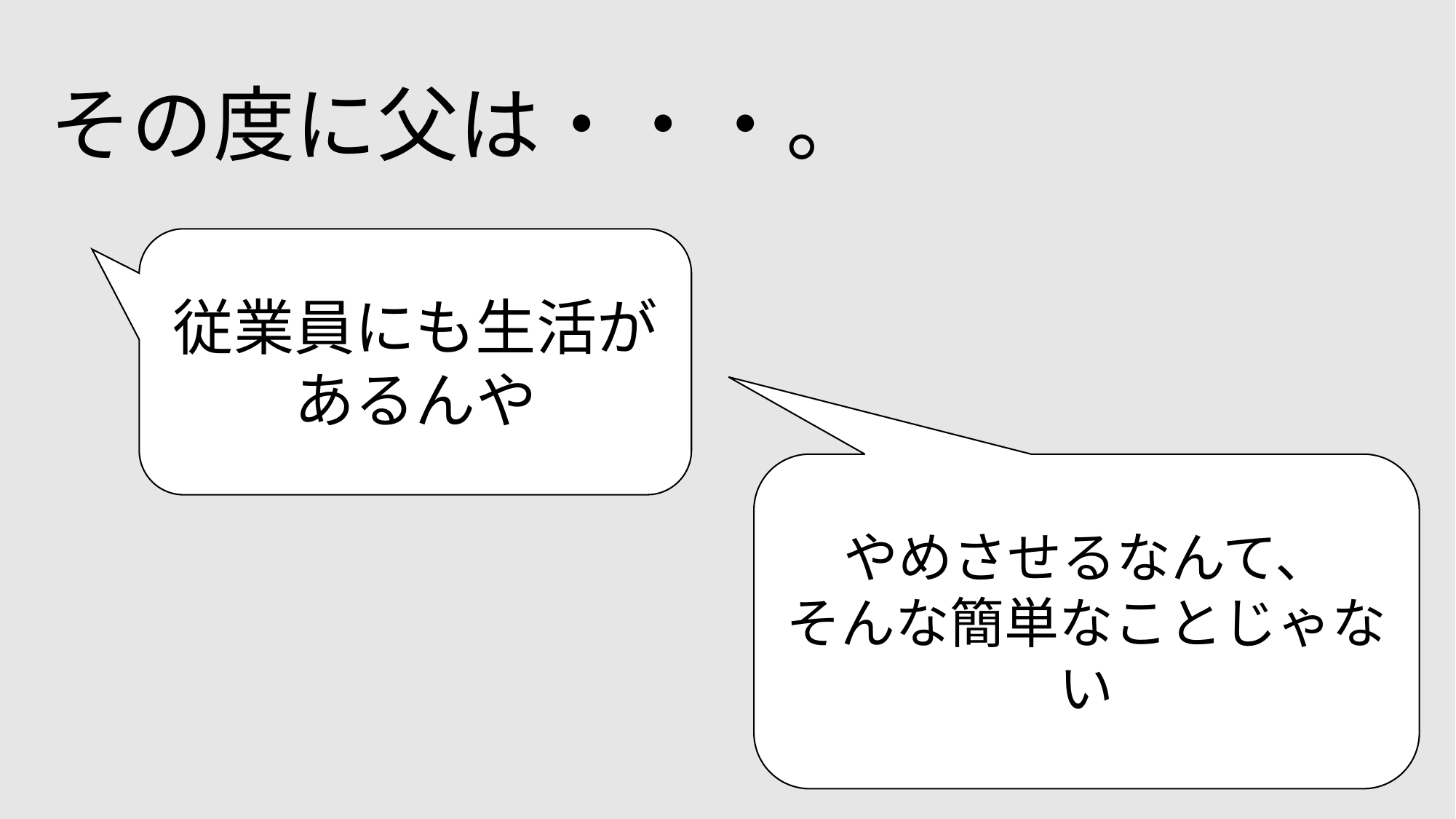

その度に父は・・・。
従業員にも生活が
あるんや
やめさせるなんて、
そんな簡単なことじゃない